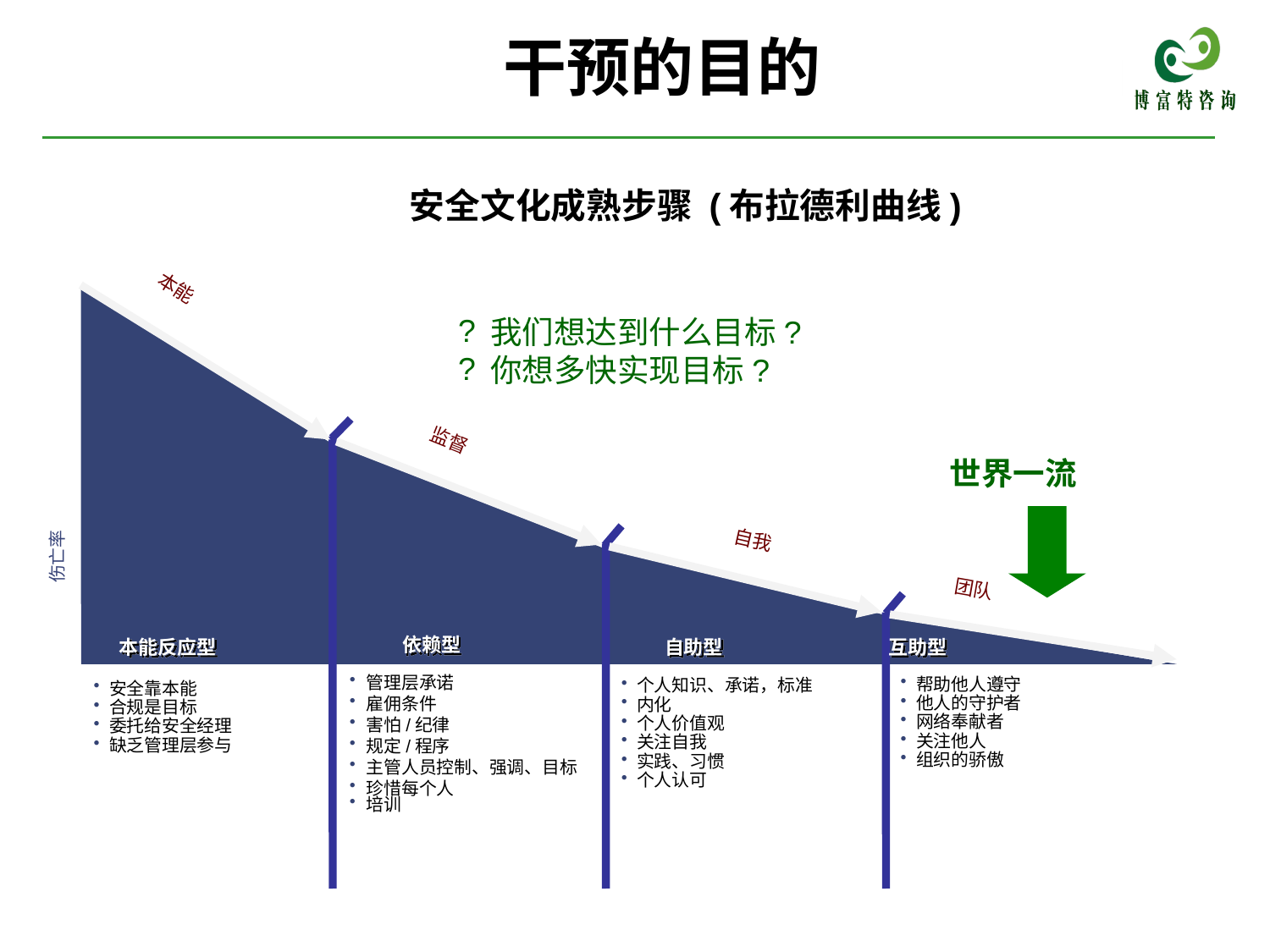

干预的目的
安全文化成熟步骤 (布拉德利曲线)

 我们想达到什么目标?
 你想多快实现目标?
本能

监督

世界一流
伤亡率

自我

                    团队

    依赖型
本能反应型
        自助型
       互助型
管理层承诺
雇佣条件
害怕/纪律
规定/程序
主管人员控制、强调、目标
珍惜每个人
培训
帮助他人遵守
他人的守护者
网络奉献者
关注他人
组织的骄傲
个人知识、承诺，标准
内化
个人价值观
关注自我
实践、习惯
个人认可
安全靠本能
合规是目标
委托给安全经理
缺乏管理层参与